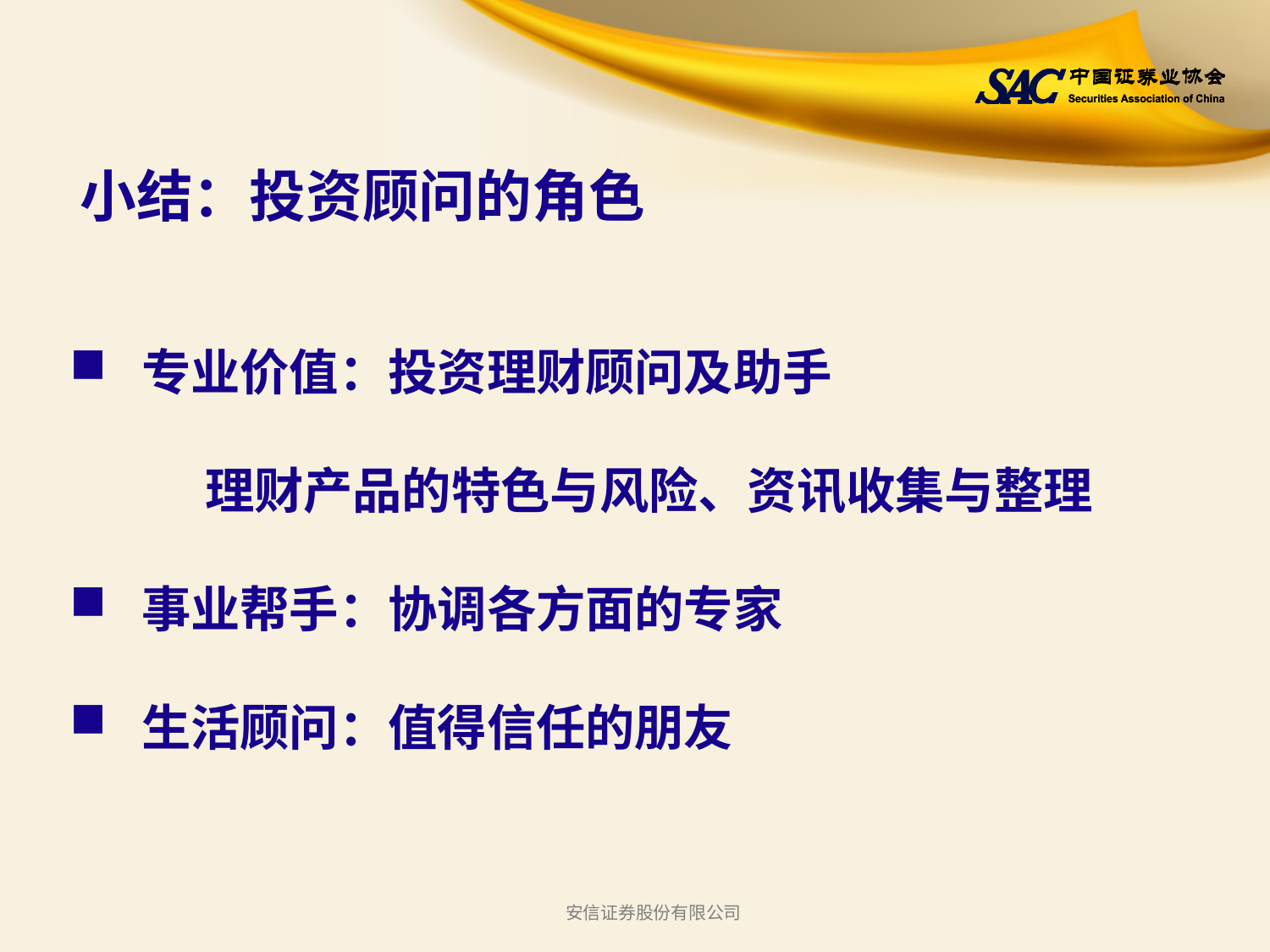

小结：投资顾问的角色
  专业价值：投资理财顾问及助手
           理财产品的特色与风险、资讯收集与整理
  事业帮手：协调各方面的专家
  生活顾问：值得信任的朋友